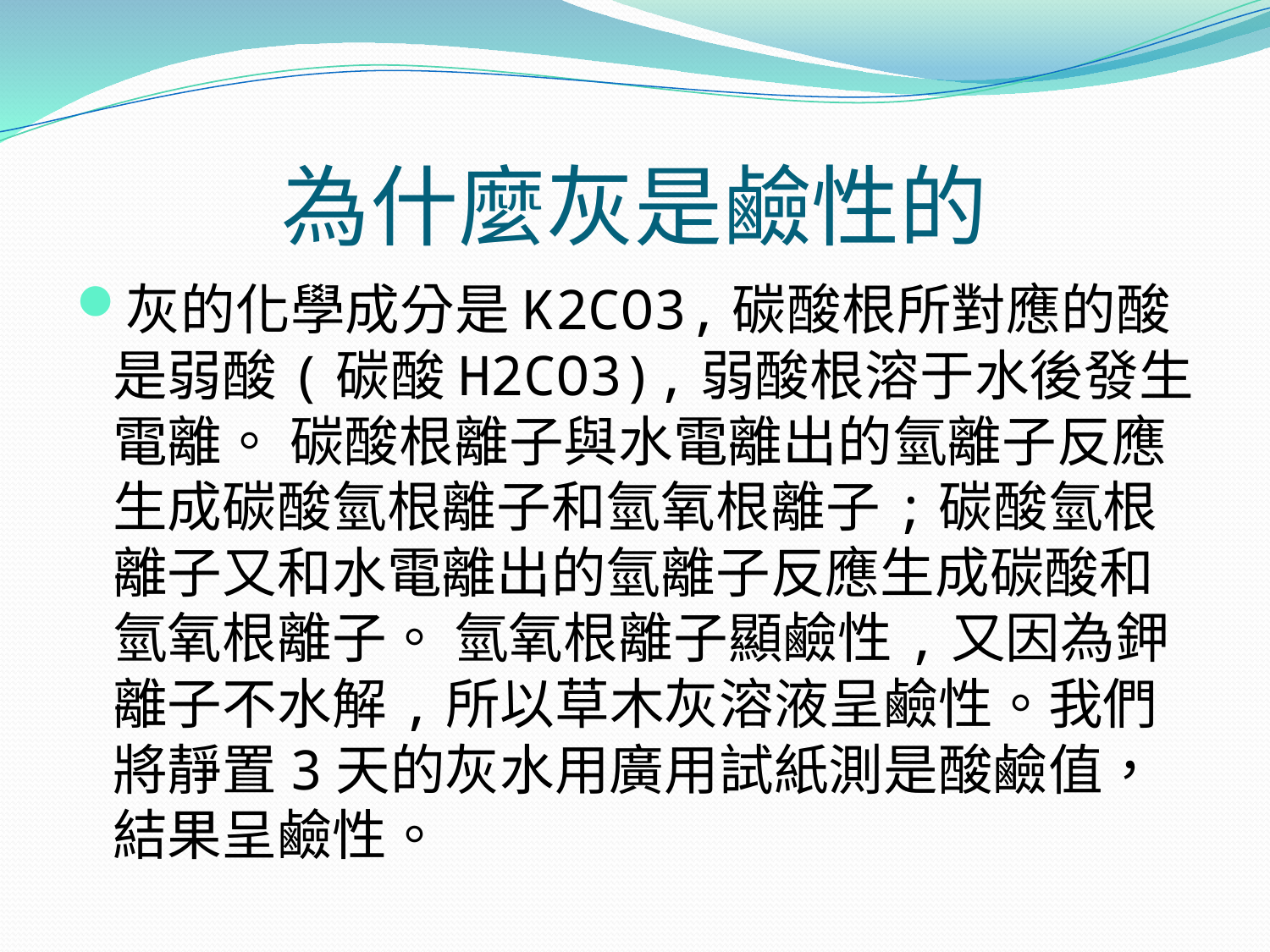

# 為什麼灰是鹼性的
灰的化學成分是K2CO3,碳酸根所對應的酸是弱酸(碳酸H2CO3),弱酸根溶于水後發生電離。 碳酸根離子與水電離出的氫離子反應生成碳酸氫根離子和氫氧根離子;碳酸氫根離子又和水電離出的氫離子反應生成碳酸和氫氧根離子。 氫氧根離子顯鹼性,又因為鉀離子不水解,所以草木灰溶液呈鹼性。我們將靜置3天的灰水用廣用試紙測是酸鹼值，結果呈鹼性。